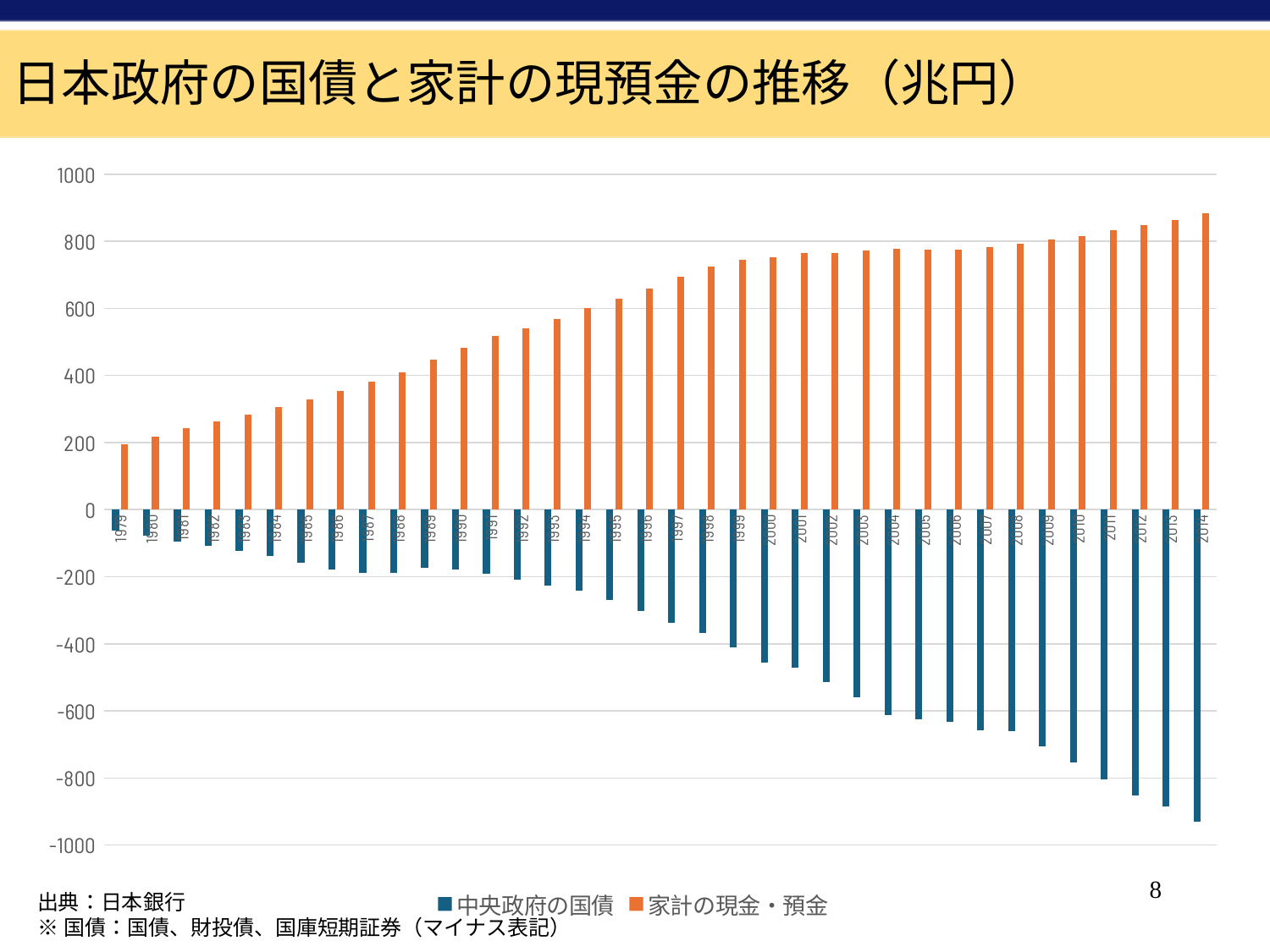

日本政府の国債と家計の現預金の推移（兆円）

### Chart

| Category | 中央政府の国債 | 家計の現金・預金 |
|---|---|---|
| 1979 | -62.4073 | 194.8234 |
| 1980 | -77.3389 | 217.4447 |
| 1981 | -95.2777 | 241.6292 |
| 1982 | -107.2498 | 262.7648 |
| 1983 | -123.519 | 282.7925 |
| 1984 | -138.3686 | 305.4117 |
| 1985 | -158.6348 | 329.4078 |
| 1986 | -178.8024 | 354.5346 |
| 1987 | -187.5836 | 381.866 |
| 1988 | -189.0076 | 410.0172 |
| 1989 | -173.1621 | 447.9416 |
| 1990 | -179.1855 | 481.8226 |
| 1991 | -192.1081 | 517.1566 |
| 1992 | -208.2221 | 540.4633 |
| 1993 | -225.5743 | 566.9572 |
| 1994 | -242.0943 | 600.7085 |
| 1995 | -270.7509 | 629.636 |
| 1996 | -301.1475 | 658.3875 |
| 1997 | -336.8091 | 694.0141 |
| 1998 | -368.7763 | 723.792 |
| 1999 | -410.7594 | 744.7381 |
| 2000 | -456.3316 | 751.4288 |
| 2001 | -471.9516 | 765.4295 |
| 2002 | -514.3332 | 765.6957 |
| 2003 | -560.7906 | 772.3379 |
| 2004 | -612.1551 | 778.5916 |
| 2005 | -624.099 | 774.7963 |
| 2006 | -633.7648 | 775.2697 |
| 2007 | -658.2978 | 781.7915 |
| 2008 | -660.7972 | 792.9847 |
| 2009 | -704.8068 | 804.745 |
| 2010 | -754.3139 | 814.895 |
| 2011 | -804.1367 | 833.1109 |
| 2012 | -852.7527 | 847.4311 |
| 2013 | -885.4447 | 864.4737 |
| 2014 | -931.5058 | 882.6265 |
8
出典：日本銀行
※国債：国債、財投債、国庫短期証券（マイナス表記）